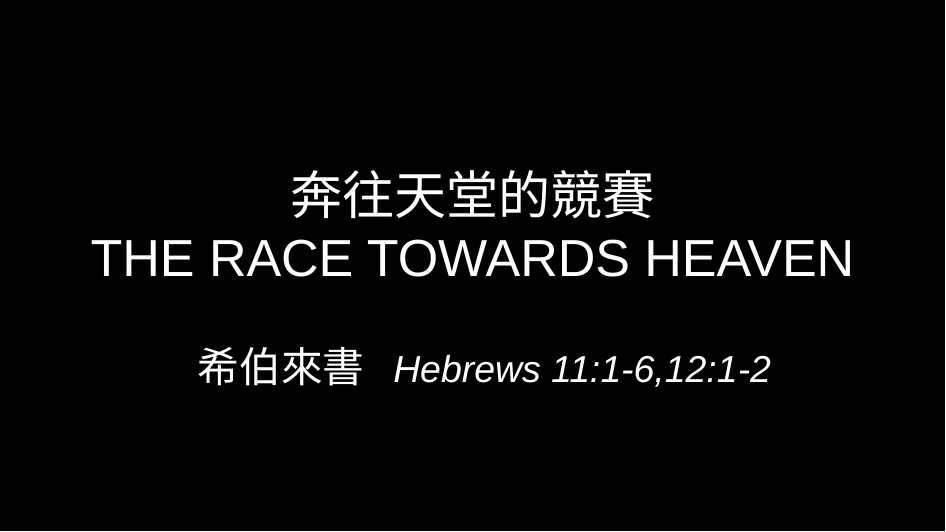

# 奔往天堂的競賽 THE RACE TOWARDS HEAVEN
希伯來書  Hebrews 11:1-6,12:1-2